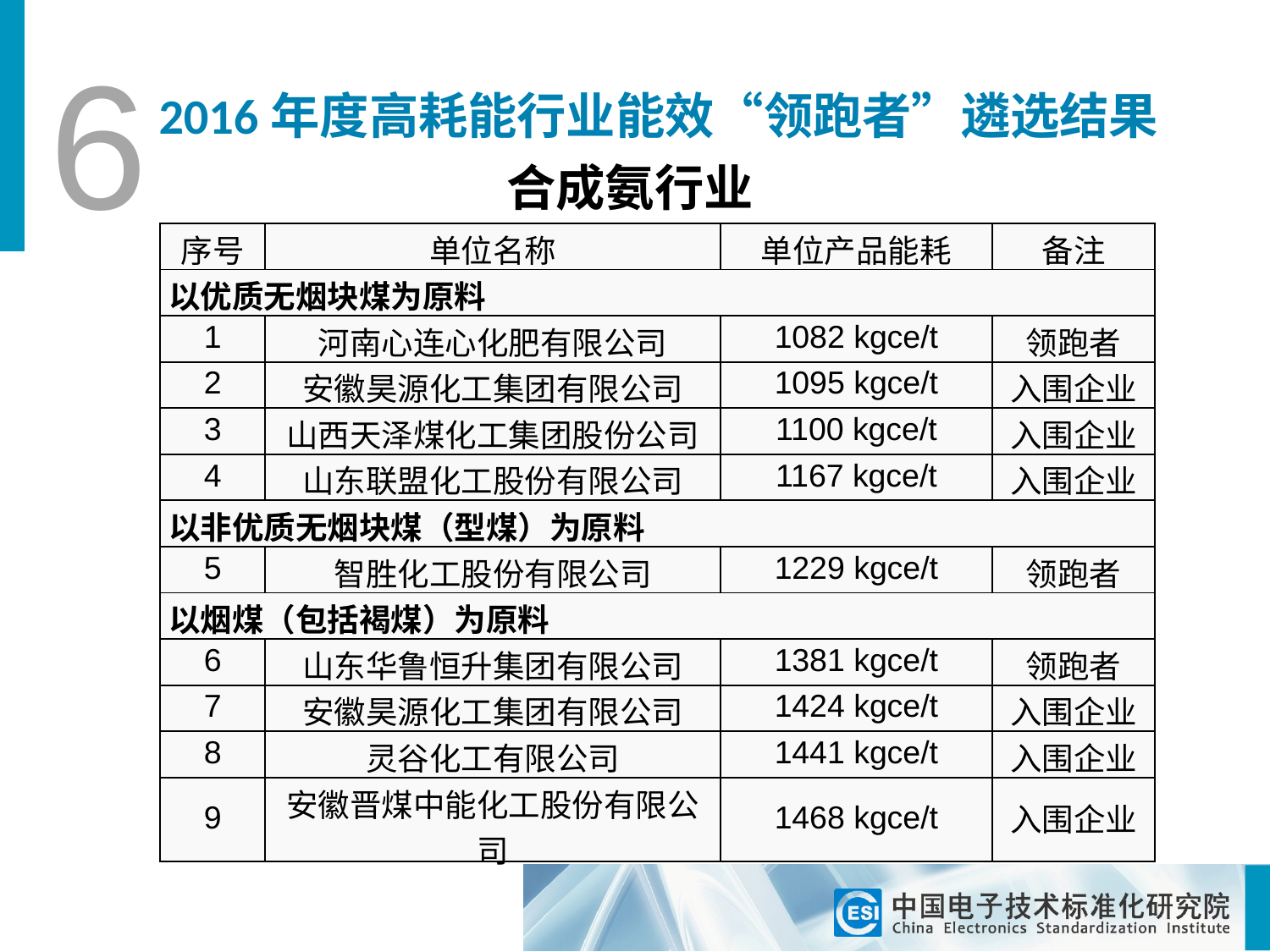

6
2016年度高耗能行业能效“领跑者”遴选结果
合成氨行业
| 序号 | 单位名称 | 单位产品能耗 | 备注 |
| --- | --- | --- | --- |
| 以优质无烟块煤为原料 |  |  |  |
| 1 | 河南心连心化肥有限公司 | 1082 kgce/t | 领跑者 |
| 2 | 安徽昊源化工集团有限公司 | 1095 kgce/t | 入围企业 |
| 3 | 山西天泽煤化工集团股份公司 | 1100 kgce/t | 入围企业 |
| 4 | 山东联盟化工股份有限公司 | 1167 kgce/t | 入围企业 |
| 以非优质无烟块煤（型煤）为原料 |  |  |  |
| 5 | 智胜化工股份有限公司 | 1229 kgce/t | 领跑者 |
| 以烟煤（包括褐煤）为原料 |  |  |  |
| 6 | 山东华鲁恒升集团有限公司 | 1381 kgce/t | 领跑者 |
| 7 | 安徽昊源化工集团有限公司 | 1424 kgce/t | 入围企业 |
| 8 | 灵谷化工有限公司 | 1441 kgce/t | 入围企业 |
| 9 | 安徽晋煤中能化工股份有限公司 | 1468 kgce/t | 入围企业 |